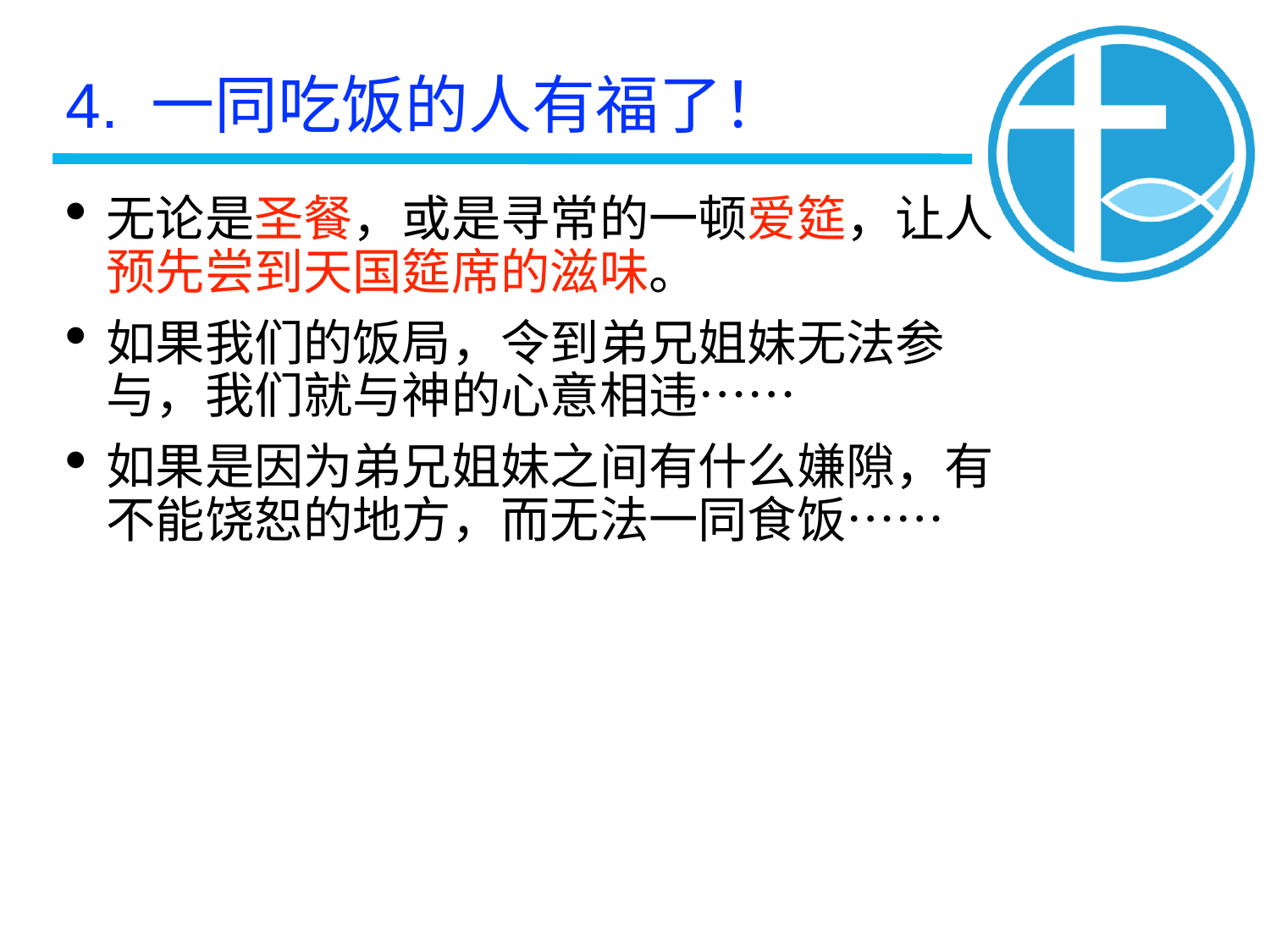

4. 一同吃饭的人有福了！
无论是圣餐，或是寻常的一顿爱筵，让人预先尝到天国筵席的滋味。
如果我们的饭局，令到弟兄姐妹无法参与，我们就与神的心意相违⋯⋯
如果是因为弟兄姐妹之间有什么嫌隙，有不能饶恕的地方，而无法一同食饭⋯⋯